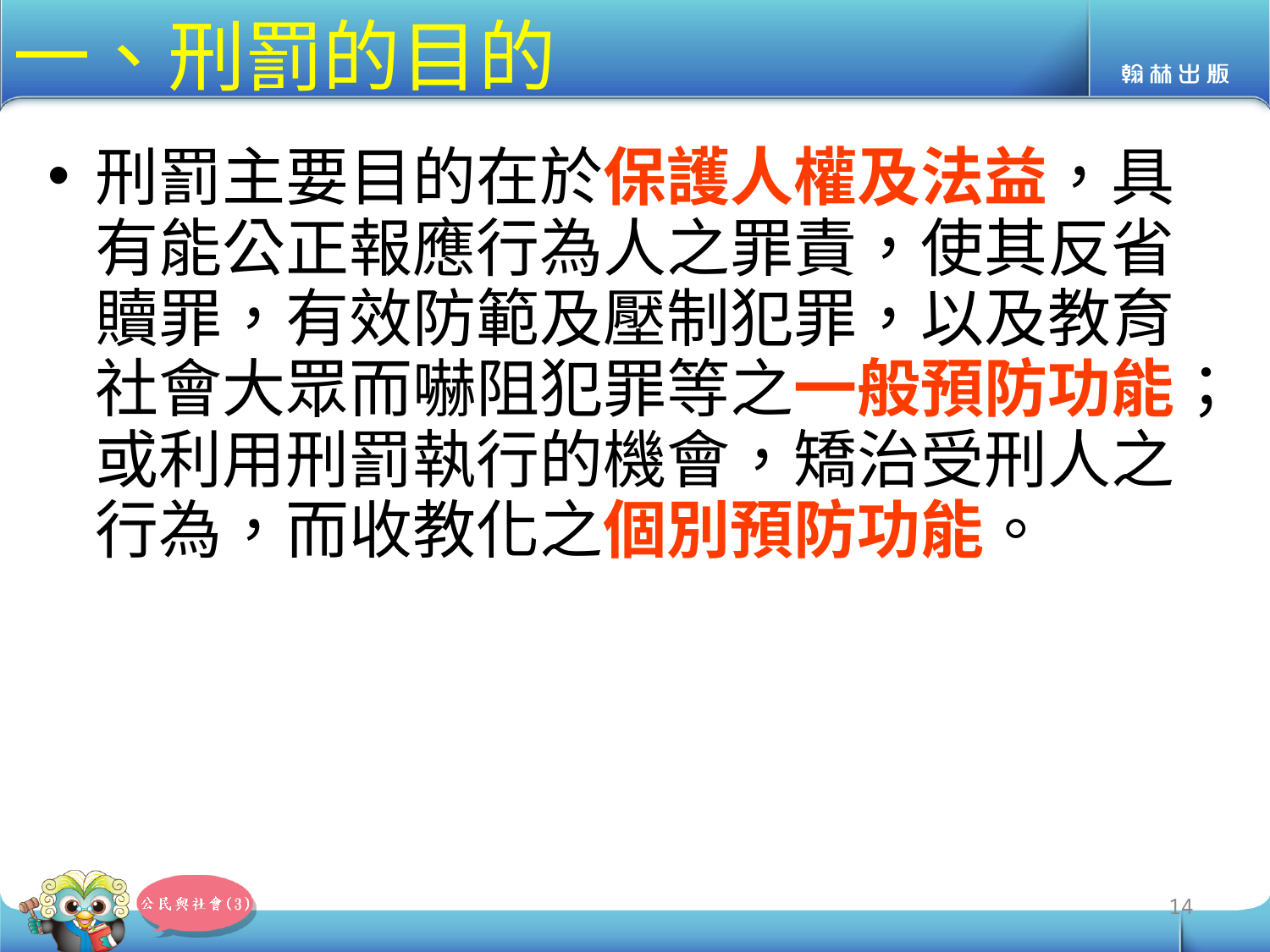

# 一、刑罰的目的
刑罰主要目的在於保護人權及法益，具有能公正報應行為人之罪責，使其反省贖罪，有效防範及壓制犯罪，以及教育社會大眾而嚇阻犯罪等之一般預防功能；或利用刑罰執行的機會，矯治受刑人之行為，而收教化之個別預防功能。
14